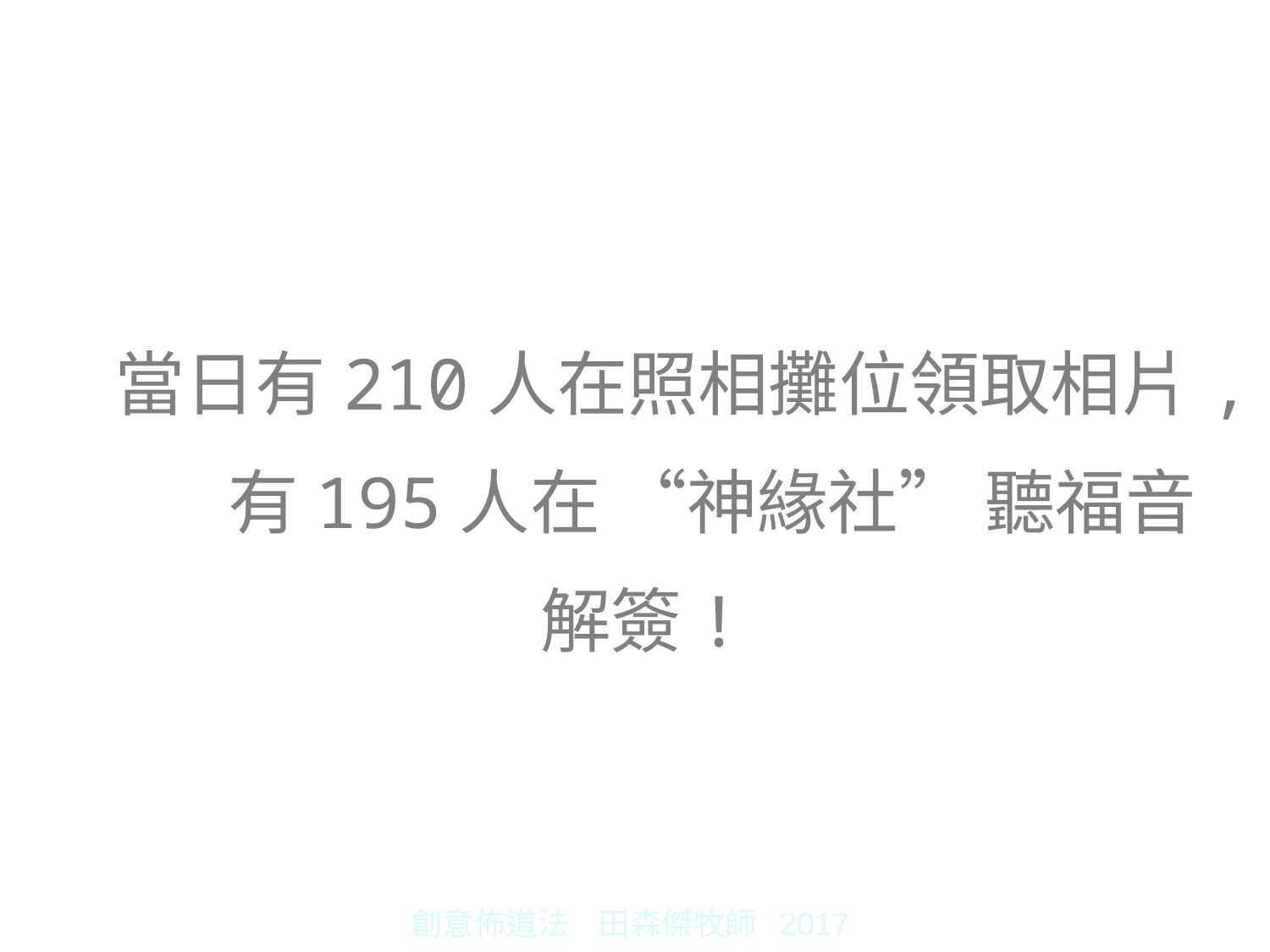

# 當日有210人在照相攤位領取相片,  有195人在 “神緣社” 聽福音解簽!
創意佈道法    田森傑牧師  2017